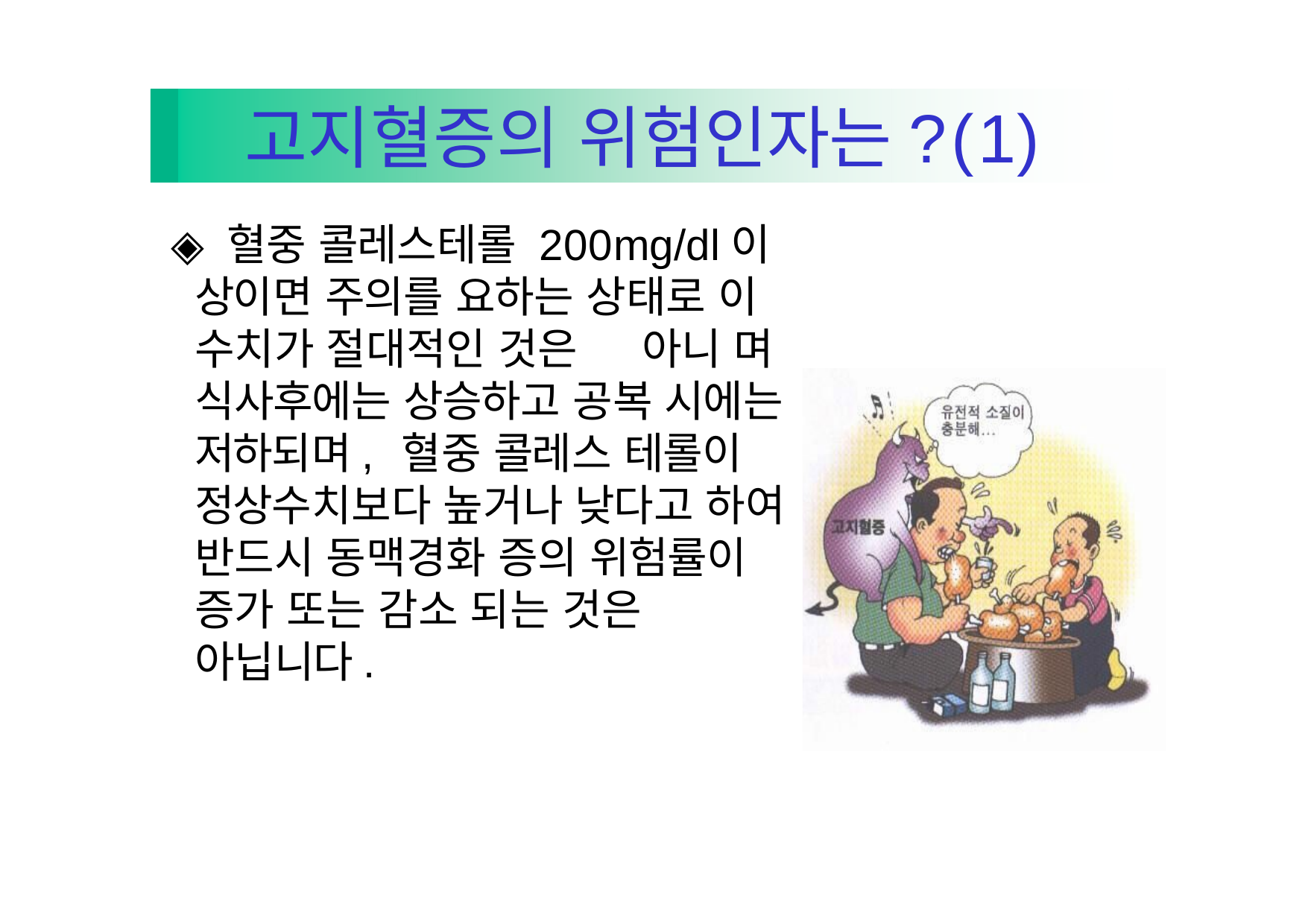

고지혈증의 위험인자는?(1)
◈ 혈중 콜레스테롤 200mg/dl이 상이면 주의를 요하는 상태로 이 수치가 절대적인 것은	아니 며 식사후에는 상승하고 공복 시에는 저하되며, 혈중 콜레스 테롤이 정상수치보다 높거나 낮다고 하여 반드시 동맥경화 증의 위험률이 증가 또는 감소 되는 것은 아닙니다.